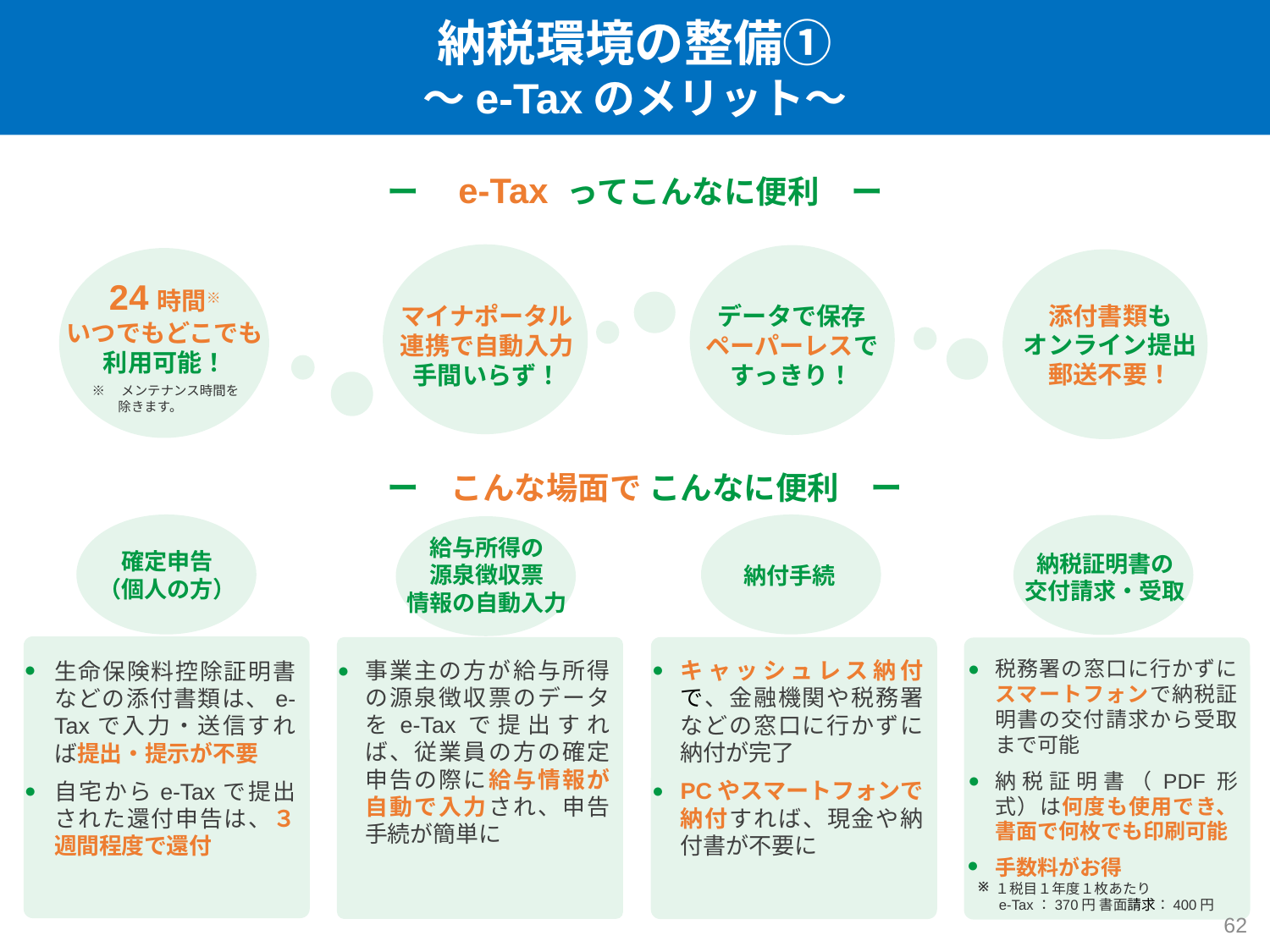

# 納税環境の整備① ～e-Taxのメリット～
ー　e-Tax ってこんなに便利　ー

マイナポータル連携で自動入力
手間いらず！

添付書類も
オンライン提出
郵送不要！

24時間※
いつでもどこでも利用可能！

データで保存
ペーパーレスで
すっきり！

※　メンテナンス時間を
　　除きます。
ー　こんな場面で こんなに便利　ー

確定申告
（個人の方）

●
生命保険料控除証明書などの添付書類は、e-Taxで入力・送信すれば提出・提示が不要

自宅からe-Taxで提出された還付申告は、３週間程度で還付
●

納付手続

キャッシュレス納付で、金融機関や税務署などの窓口に行かずに納付が完了

PCやスマートフォンで納付すれば、現金や納付書が不要に
●

税務署の窓口に行かずにスマートフォンで納税証明書の交付請求から受取まで可能

納税証明書（PDF形式）は何度も使用でき、書面で何枚でも印刷可能

手数料がお得
１税目１年度１枚あたり
 e-Tax：370円 書面請求：400円
●
●
※

給与所得の
源泉徴収票
情報の自動入力

事業主の方が給与所得の源泉徴収票のデータをe-Taxで提出すれば、従業員の方の確定申告の際に給与情報が自動で入力され、申告手続が簡単に
●
納税証明書の
交付請求・受取
●
●
62